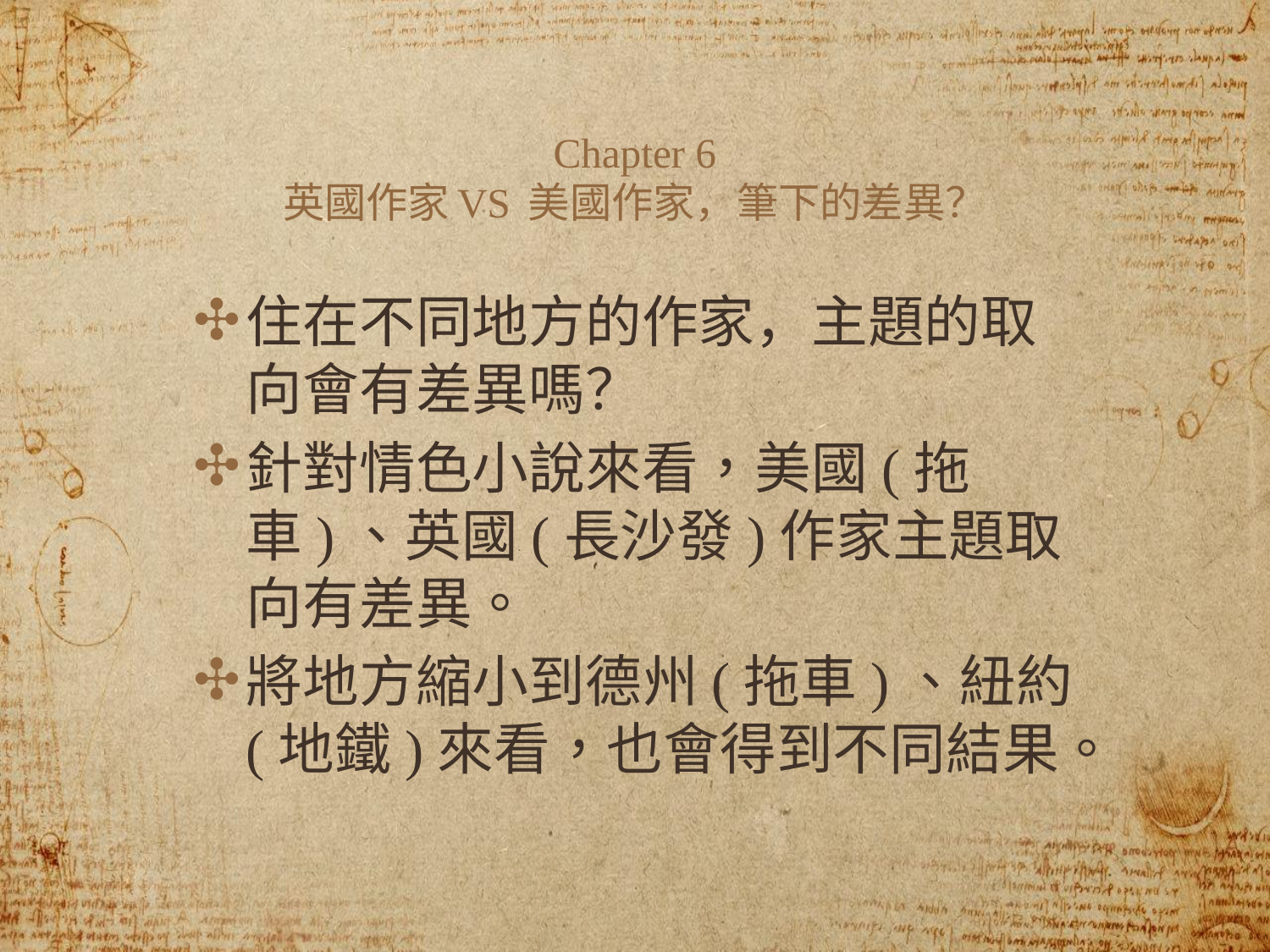

# Chapter 6
英國作家VS 美國作家，筆下的差異？
住在不同地方的作家，主題的取向會有差異嗎？
針對情色小說來看，美國(拖車)、英國(長沙發)作家主題取向有差異。
將地方縮小到德州(拖車)、紐約(地鐵)來看，也會得到不同結果。